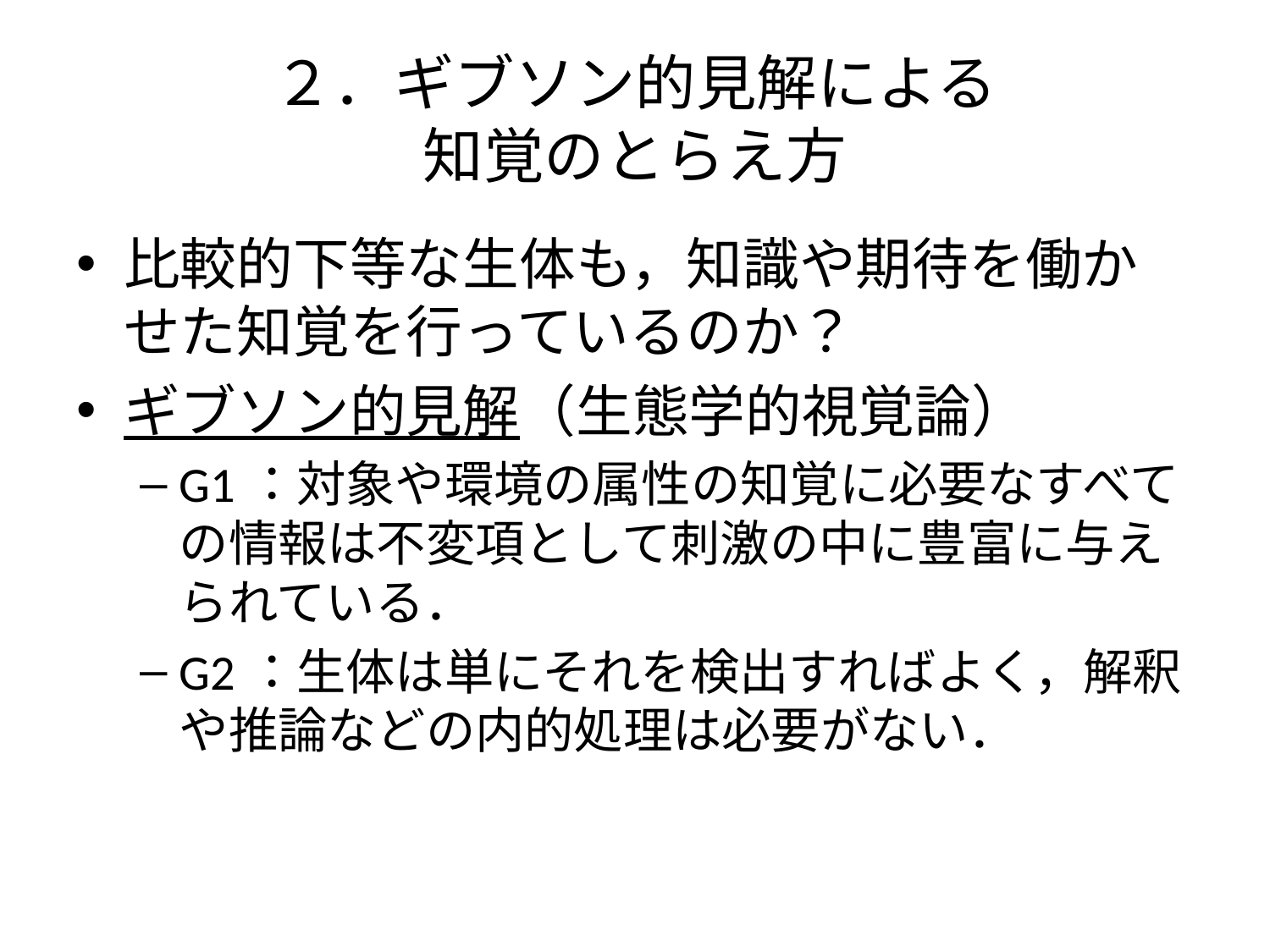

# ２．ギブソン的見解による 知覚のとらえ方
比較的下等な生体も，知識や期待を働かせた知覚を行っているのか？
ギブソン的見解（生態学的視覚論）
G1：対象や環境の属性の知覚に必要なすべての情報は不変項として刺激の中に豊富に与えられている．
G2：生体は単にそれを検出すればよく，解釈や推論などの内的処理は必要がない．